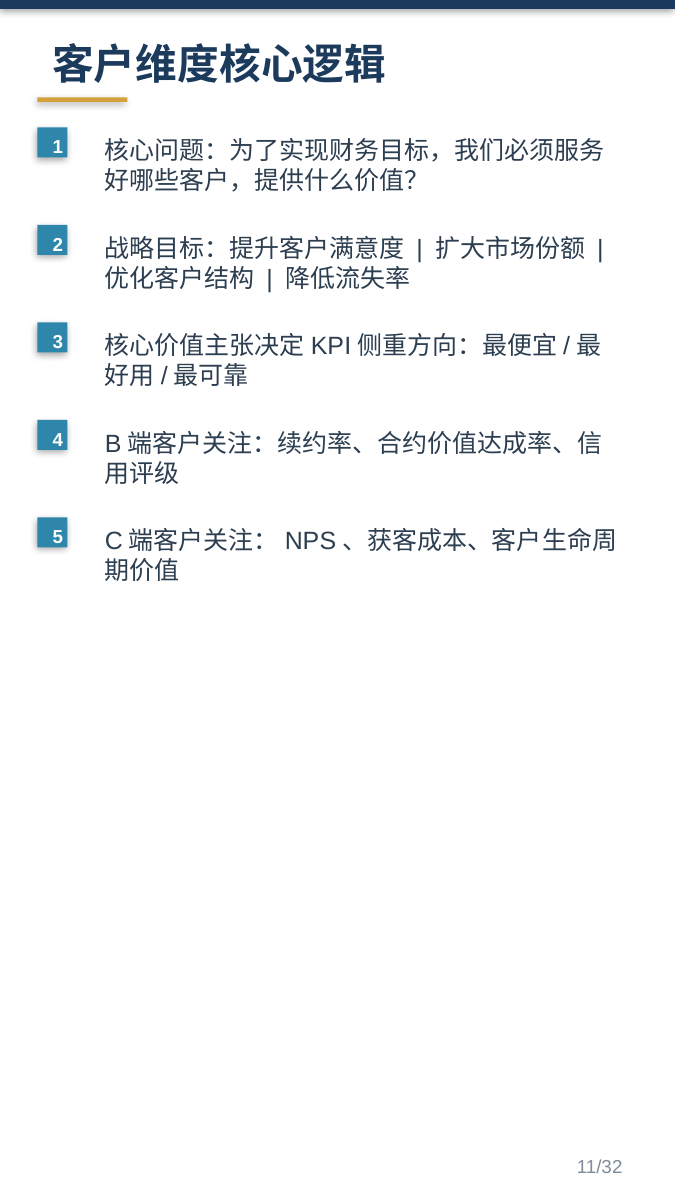

客户维度核心逻辑

1
核心问题：为了实现财务目标，我们必须服务好哪些客户，提供什么价值？

2
战略目标：提升客户满意度 | 扩大市场份额 | 优化客户结构 | 降低流失率

3
核心价值主张决定KPI侧重方向：最便宜/最好用/最可靠

4
B端客户关注：续约率、合约价值达成率、信用评级

5
C端客户关注：NPS、获客成本、客户生命周期价值
11/32